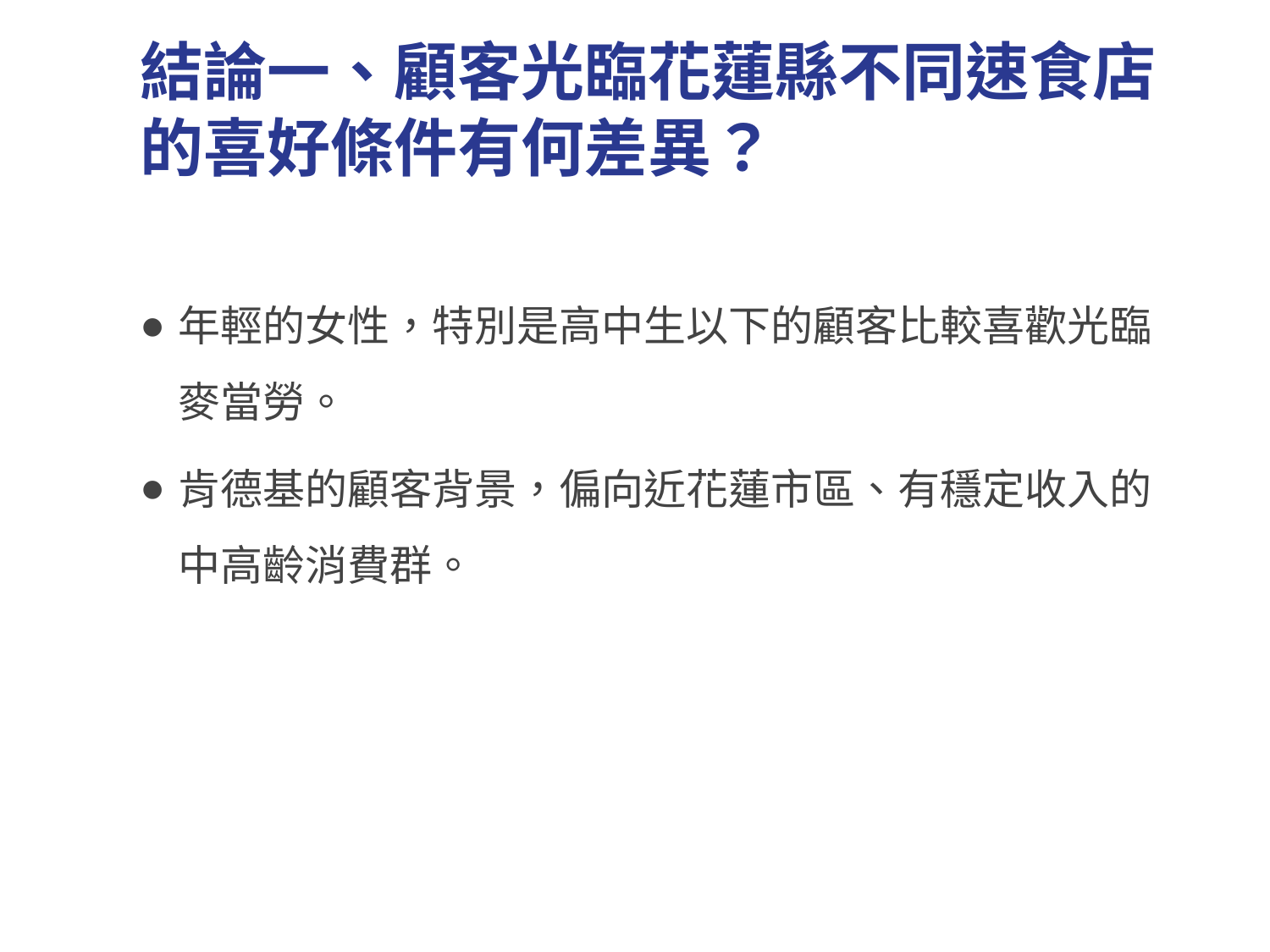

# 結論一、顧客光臨花蓮縣不同速食店的喜好條件有何差異？
年輕的女性，特別是高中生以下的顧客比較喜歡光臨麥當勞。
肯德基的顧客背景，偏向近花蓮市區、有穩定收入的中高齡消費群。